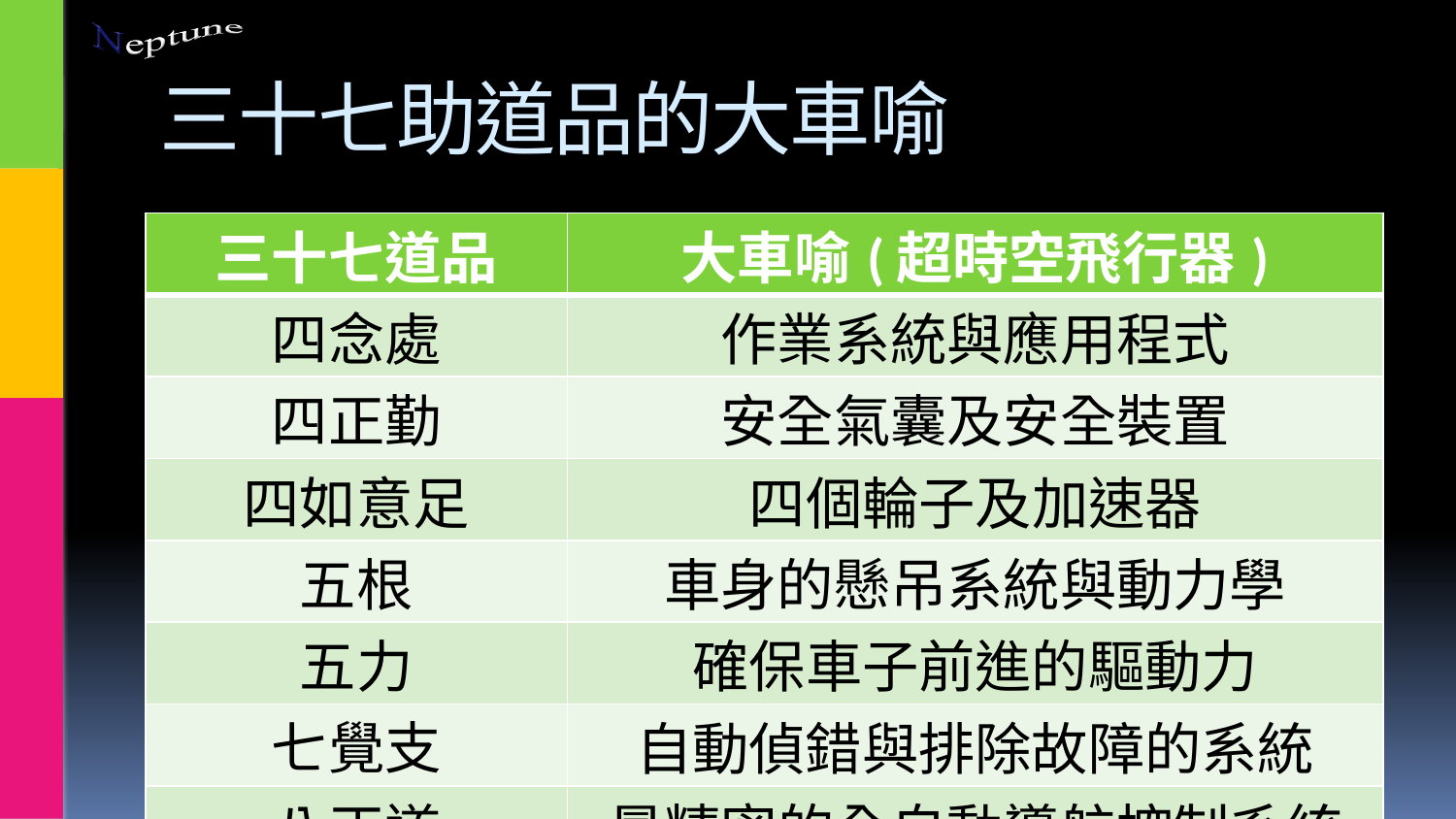

# 三十七助道品的大車喻
| 三十七道品 | 大車喻(超時空飛行器) |
| --- | --- |
| 四念處 | 作業系統與應用程式 |
| 四正勤 | 安全氣囊及安全裝置 |
| 四如意足 | 四個輪子及加速器 |
| 五根 | 車身的懸吊系統與動力學 |
| 五力 | 確保車子前進的驅動力 |
| 七覺支 | 自動偵錯與排除故障的系統 |
| 八正道 | 最精密的全自動導航控制系統 |